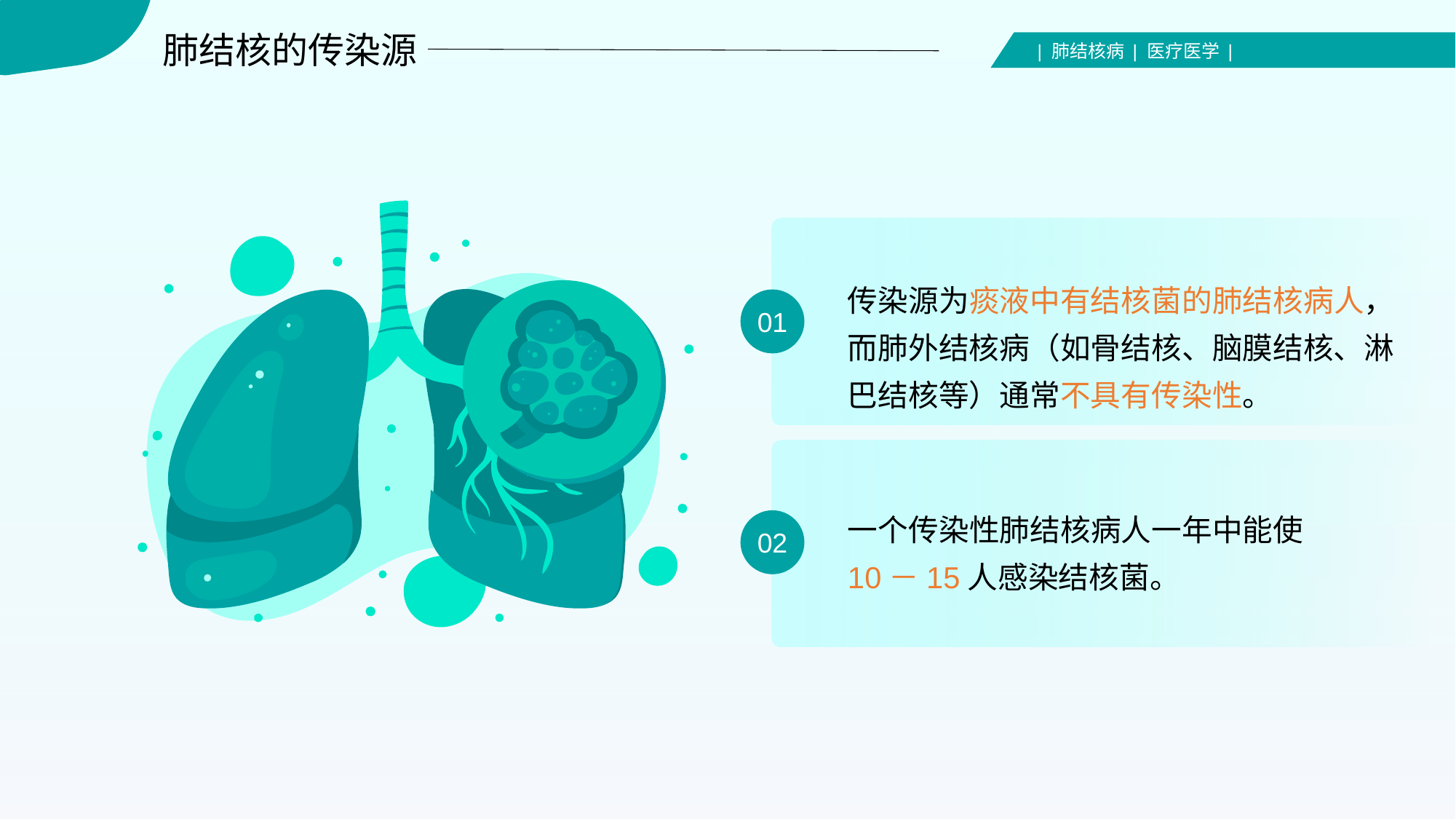

肺结核的传染源

| 肺结核病 | 医疗医学 |

传染源为痰液中有结核菌的肺结核病人，
而肺外结核病（如骨结核、脑膜结核、淋巴结核等）通常不具有传染性。

01

一个传染性肺结核病人一年中能使10－15人感染结核菌。

02